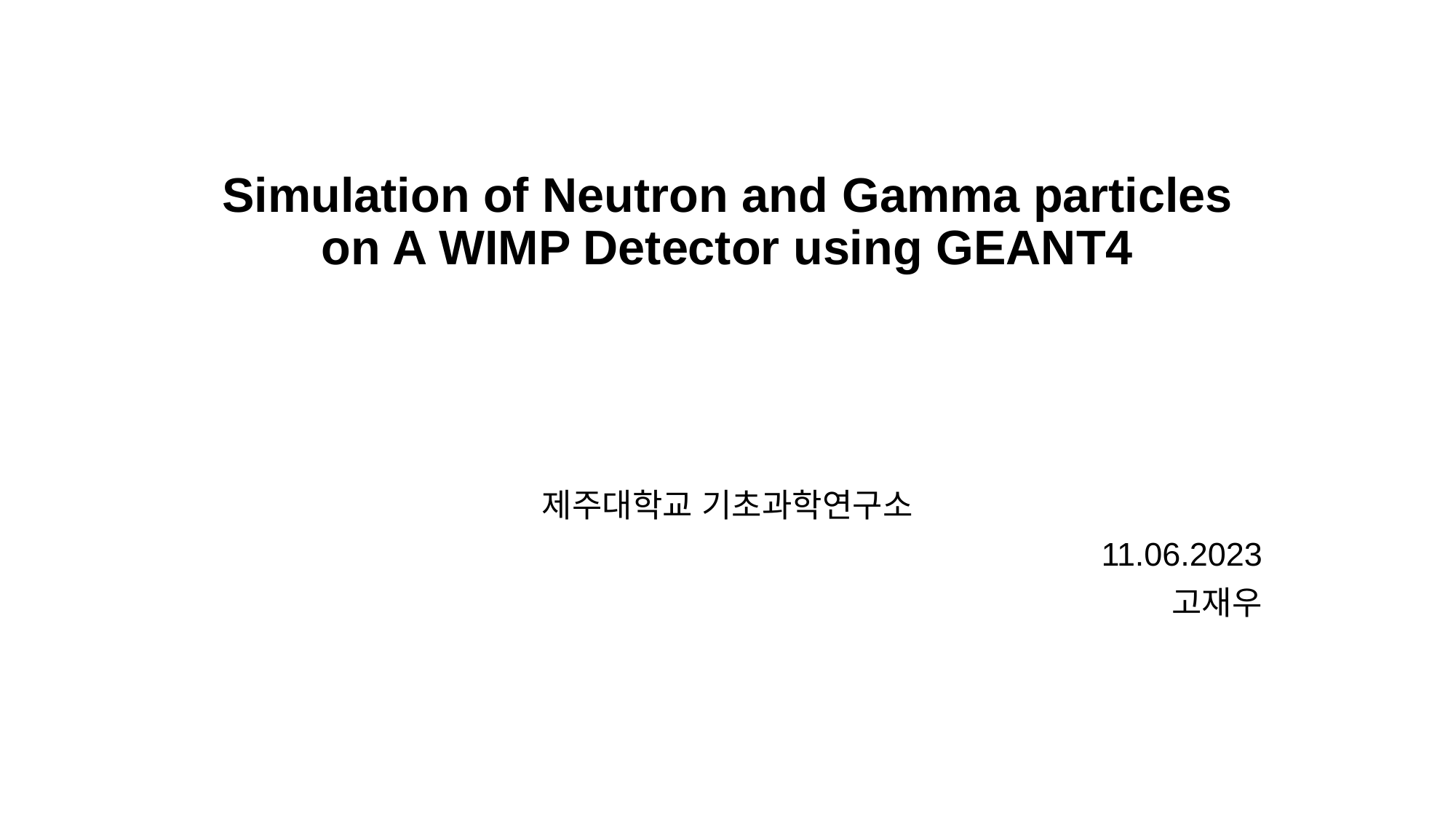

# Simulation of Neutron and Gamma particles on A WIMP Detector using GEANT4

제주대학교 기초과학연구소
11.06.2023
고재우